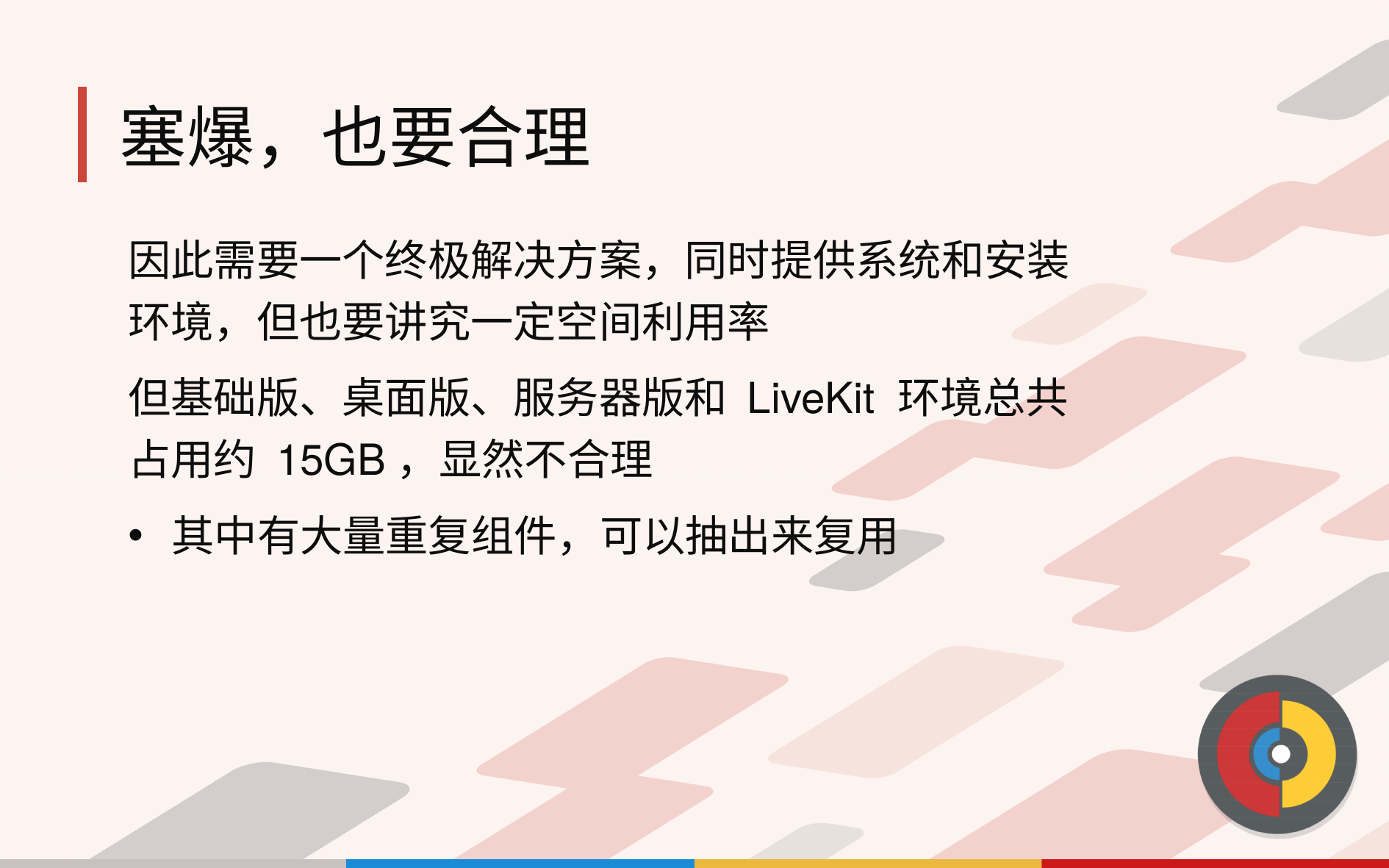

# 塞爆，也要合理
因此需要一个终极解决方案，同时提供系统和安装环境，但也要讲究一定空间利用率
但基础版、桌面版、服务器版和 LiveKit 环境总共占用约 15GB，显然不合理
其中有大量重复组件，可以抽出来复用